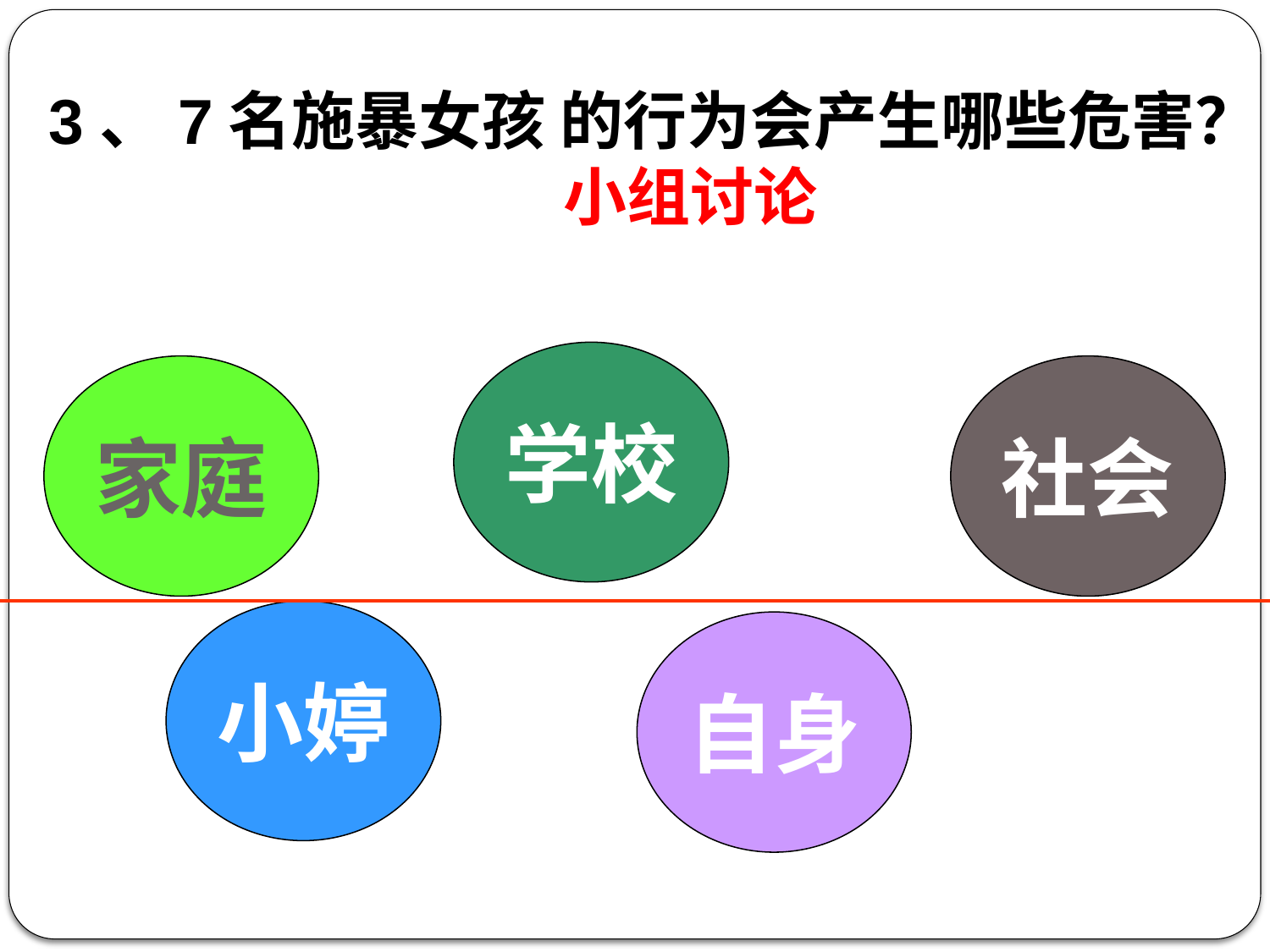

3、7名施暴女孩 的行为会产生哪些危害？
   小组讨论
学校
家庭
社会
小婷
自身